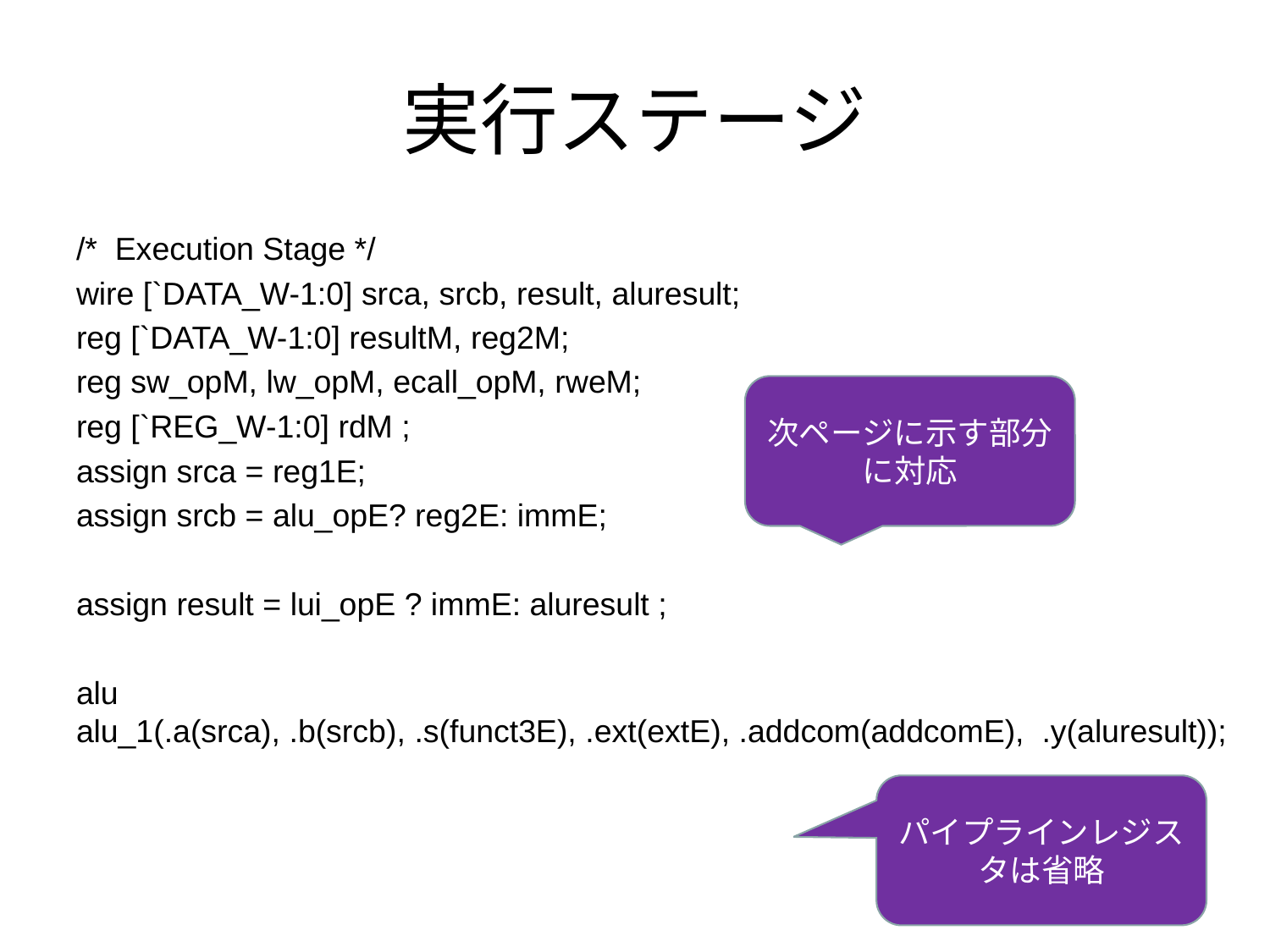

# 実行ステージ
/*  Execution Stage */
wire [`DATA_W-1:0] srca, srcb, result, aluresult;
reg [`DATA_W-1:0] resultM, reg2M;
reg sw_opM, lw_opM, ecall_opM, rweM;
reg [`REG_W-1:0] rdM ;
assign srca = reg1E;
assign srcb = alu_opE? reg2E: immE;

assign result = lui_opE ? immE: aluresult ;

alu alu_1(.a(srca), .b(srcb), .s(funct3E), .ext(extE), .addcom(addcomE),  .y(aluresult));

次ページに示す部分に対応
パイプラインレジスタは省略